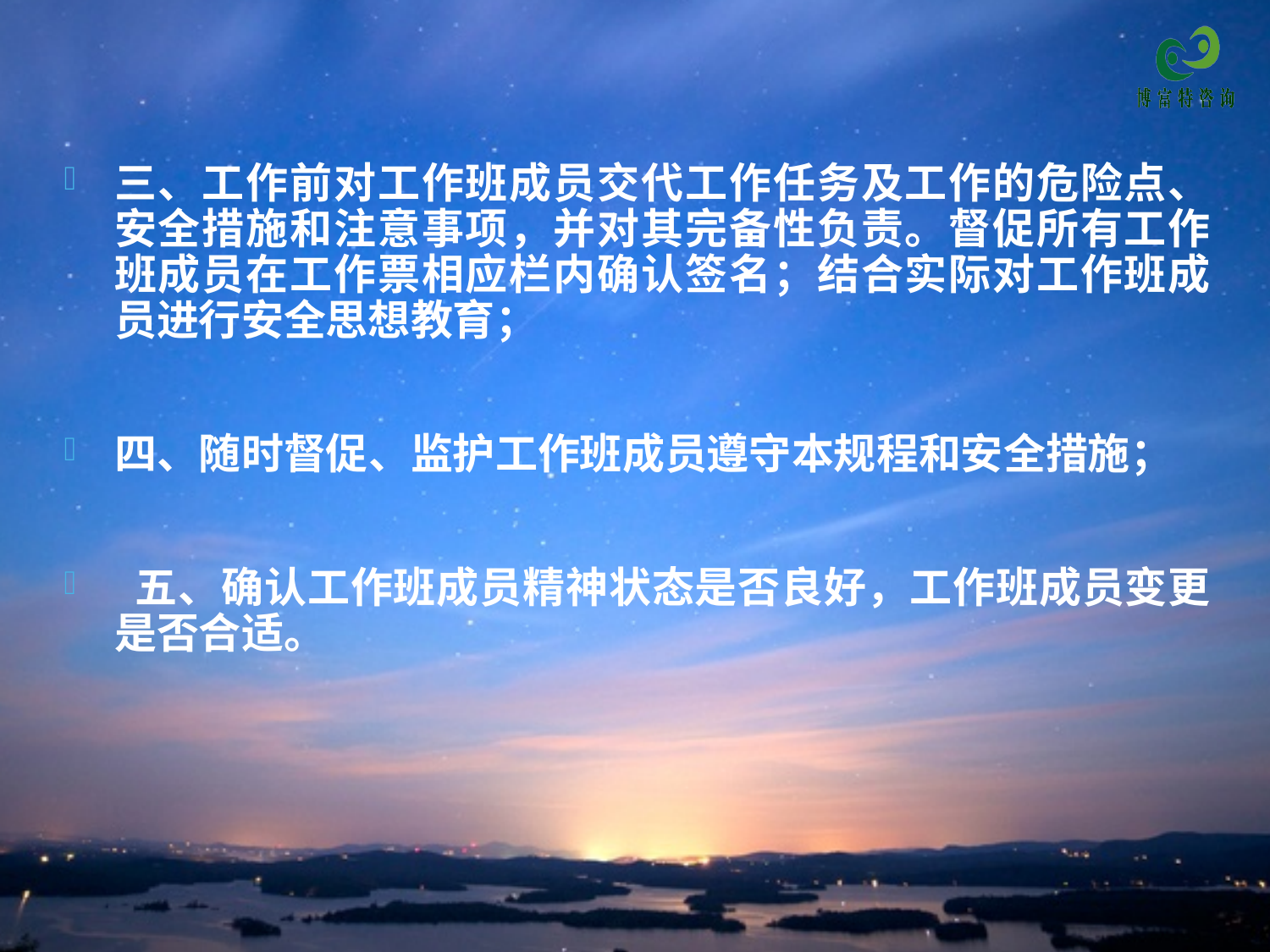

三、工作前对工作班成员交代工作任务及工作的危险点、安全措施和注意事项，并对其完备性负责。督促所有工作班成员在工作票相应栏内确认签名；结合实际对工作班成员进行安全思想教育；

四、随时督促、监护工作班成员遵守本规程和安全措施；

 五、确认工作班成员精神状态是否良好，工作班成员变更是否合适。